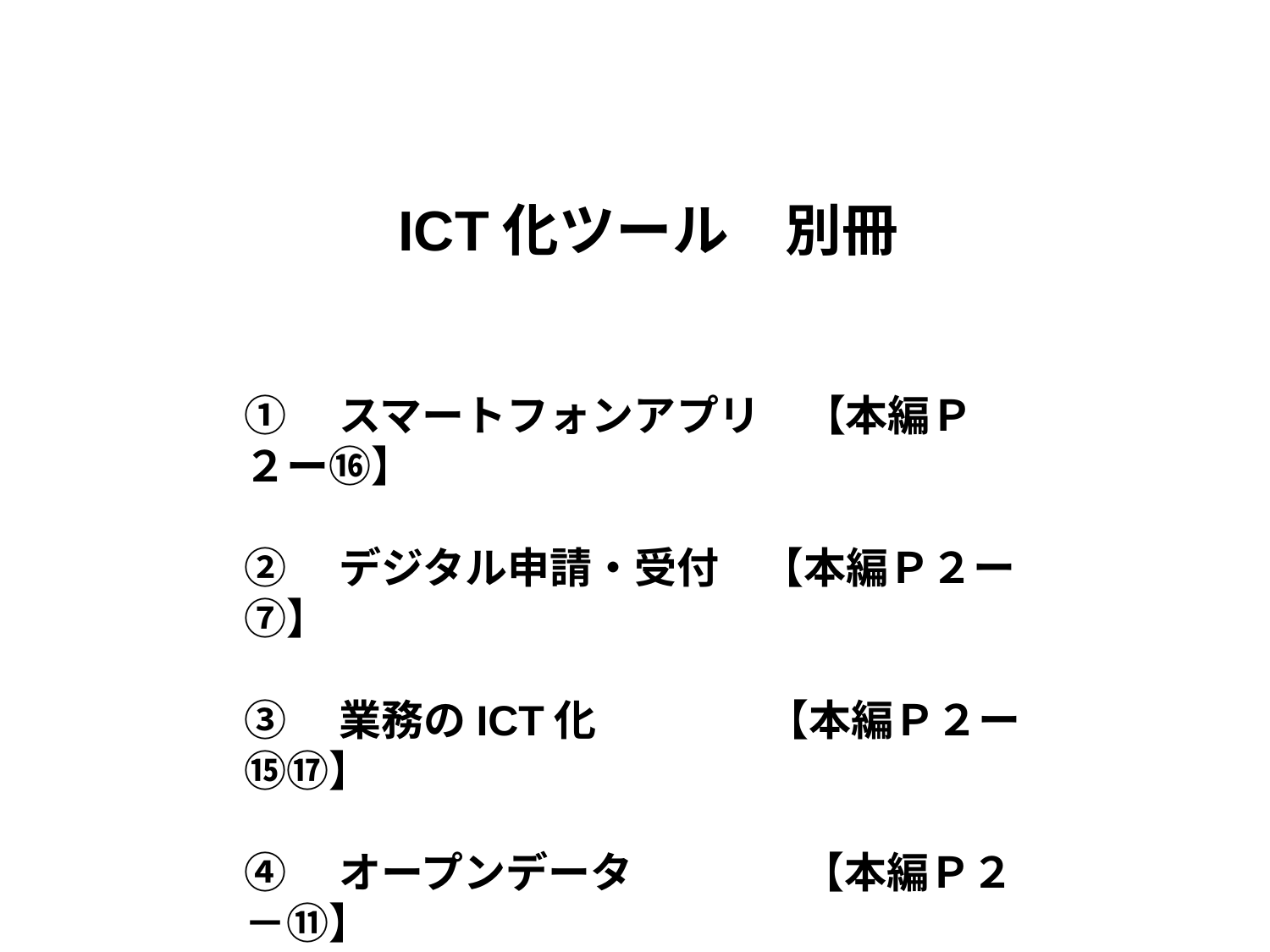

ICT化ツール　別冊

①　スマートフォンアプリ　【本編Ｐ２ー⑯】

②　デジタル申請・受付　【本編Ｐ２ー⑦】

③　業務のICT化　　　　【本編Ｐ２ー⑮⑰】

④　オープンデータ　　　　【本編Ｐ２－⑪】